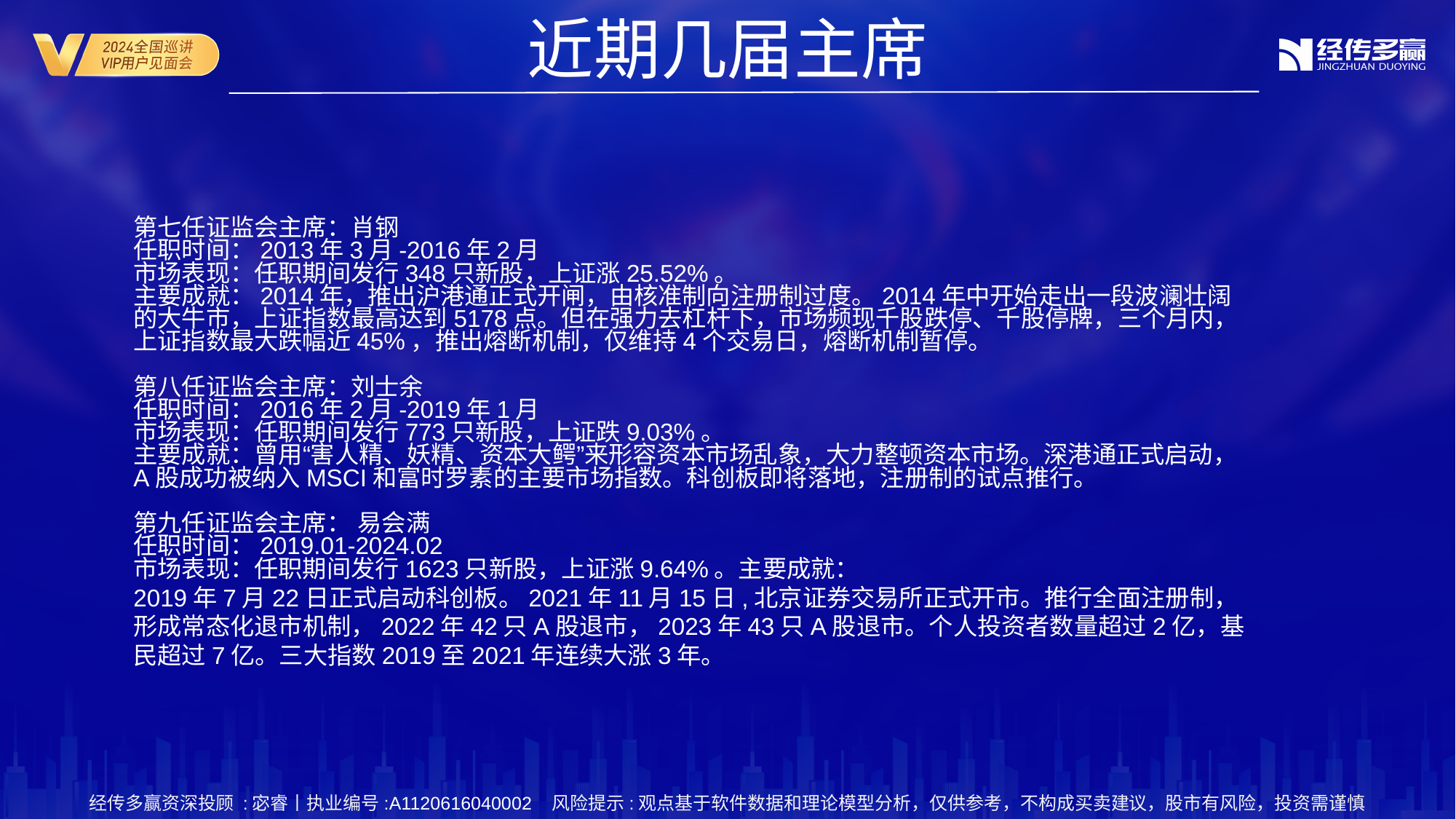

近期几届主席
第七任证监会主席：肖钢
任职时间：2013年3月-2016年2月
市场表现：任职期间发行348只新股，上证涨25.52%。
主要成就：2014年，推出沪港通正式开闸，由核准制向注册制过度。2014年中开始走出一段波澜壮阔的大牛市，上证指数最高达到5178点。但在强力去杠杆下，市场频现千股跌停、千股停牌，三个月内，上证指数最大跌幅近45%，推出熔断机制，仅维持4个交易日，熔断机制暂停。

第八任证监会主席：刘士余
任职时间：2016年2月-2019年1月
市场表现：任职期间发行773只新股，上证跌9.03%。
主要成就：曾用“害人精、妖精、资本大鳄”来形容资本市场乱象，大力整顿资本市场。深港通正式启动，A股成功被纳入MSCI和富时罗素的主要市场指数。科创板即将落地，注册制的试点推行。

第九任证监会主席： 易会满
任职时间：2019.01-2024.02
市场表现：任职期间发行1623只新股，上证涨9.64%。主要成就：
2019年7月22日正式启动科创板。2021年11月15日,北京证券交易所正式开市。推行全面注册制，形成常态化退市机制，2022年42只A股退市，2023年43只A股退市。个人投资者数量超过2亿，基民超过7亿。三大指数2019至2021年连续大涨3年。
经传多赢资深投顾 :宓睿丨执业编号:A1120616040002   风险提示:观点基于软件数据和理论模型分析，仅供参考，不构成买卖建议，股市有风险，投资需谨慎